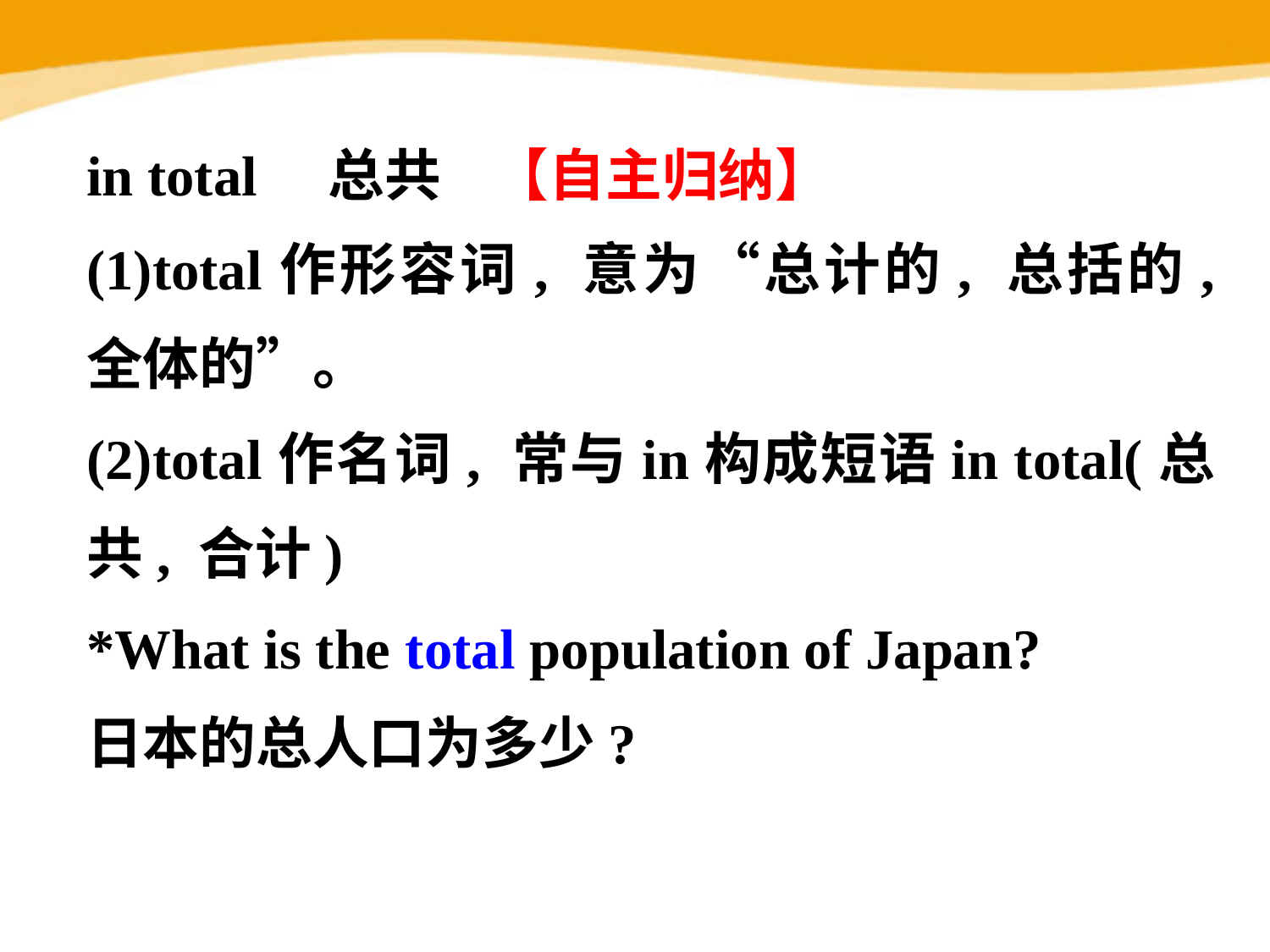

in total    总共    【自主归纳】
(1)total作形容词, 意为“总计的, 总括的, 全体的”。
(2)total作名词, 常与in构成短语in total(总共, 合计)
*What is the total population of Japan?
日本的总人口为多少?